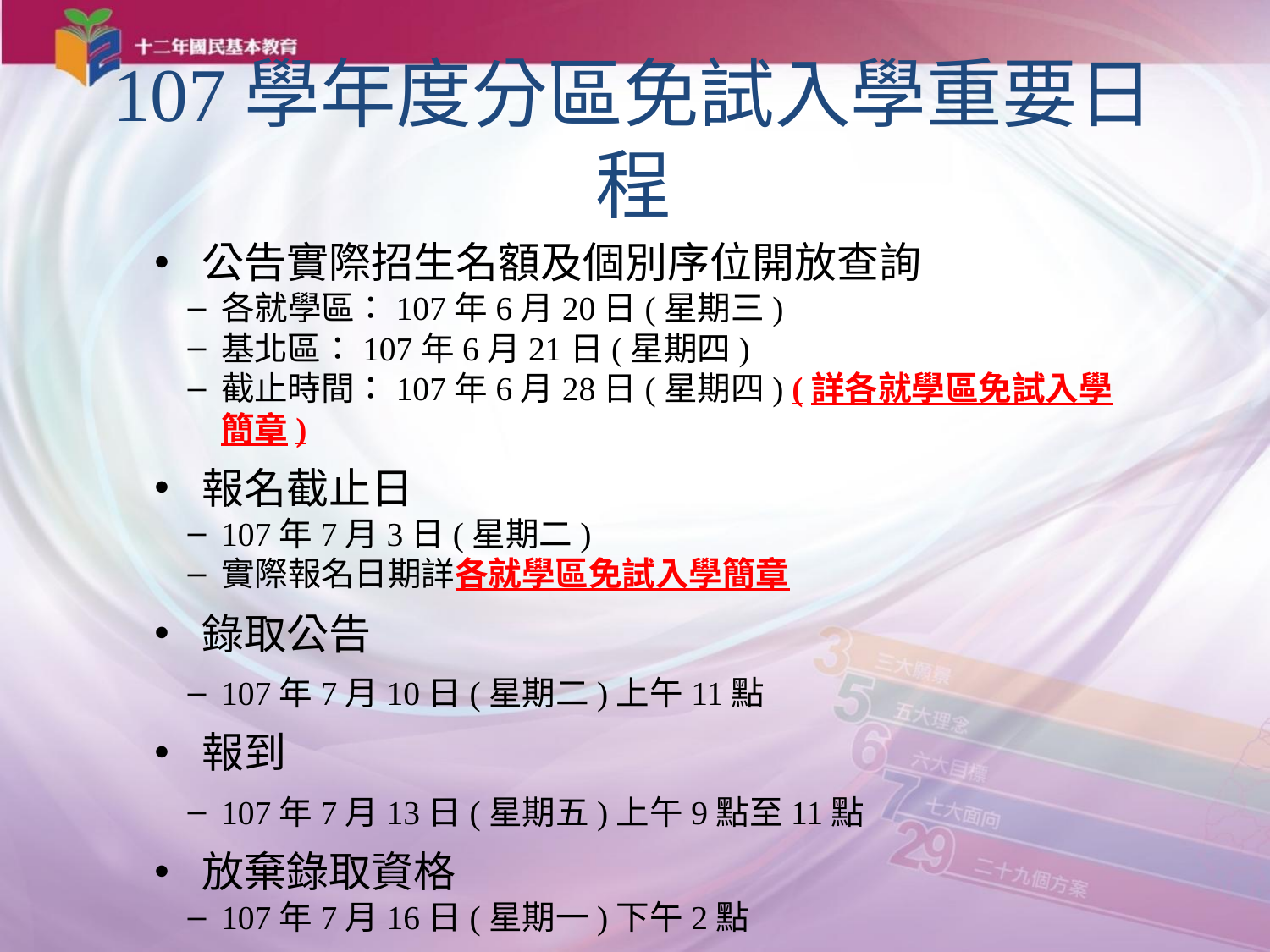

# 107學年度分區免試入學重要日程
公告實際招生名額及個別序位開放查詢
各就學區：107年6月20日(星期三)
基北區：107年6月21日(星期四)
截止時間：107年6月28日(星期四) (詳各就學區免試入學簡章)
報名截止日
107年7月3日(星期二)
實際報名日期詳各就學區免試入學簡章
錄取公告
107年7月10日(星期二)上午11點
報到
107年7月13日(星期五)上午9點至11點
放棄錄取資格
107年7月16日(星期一)下午2點